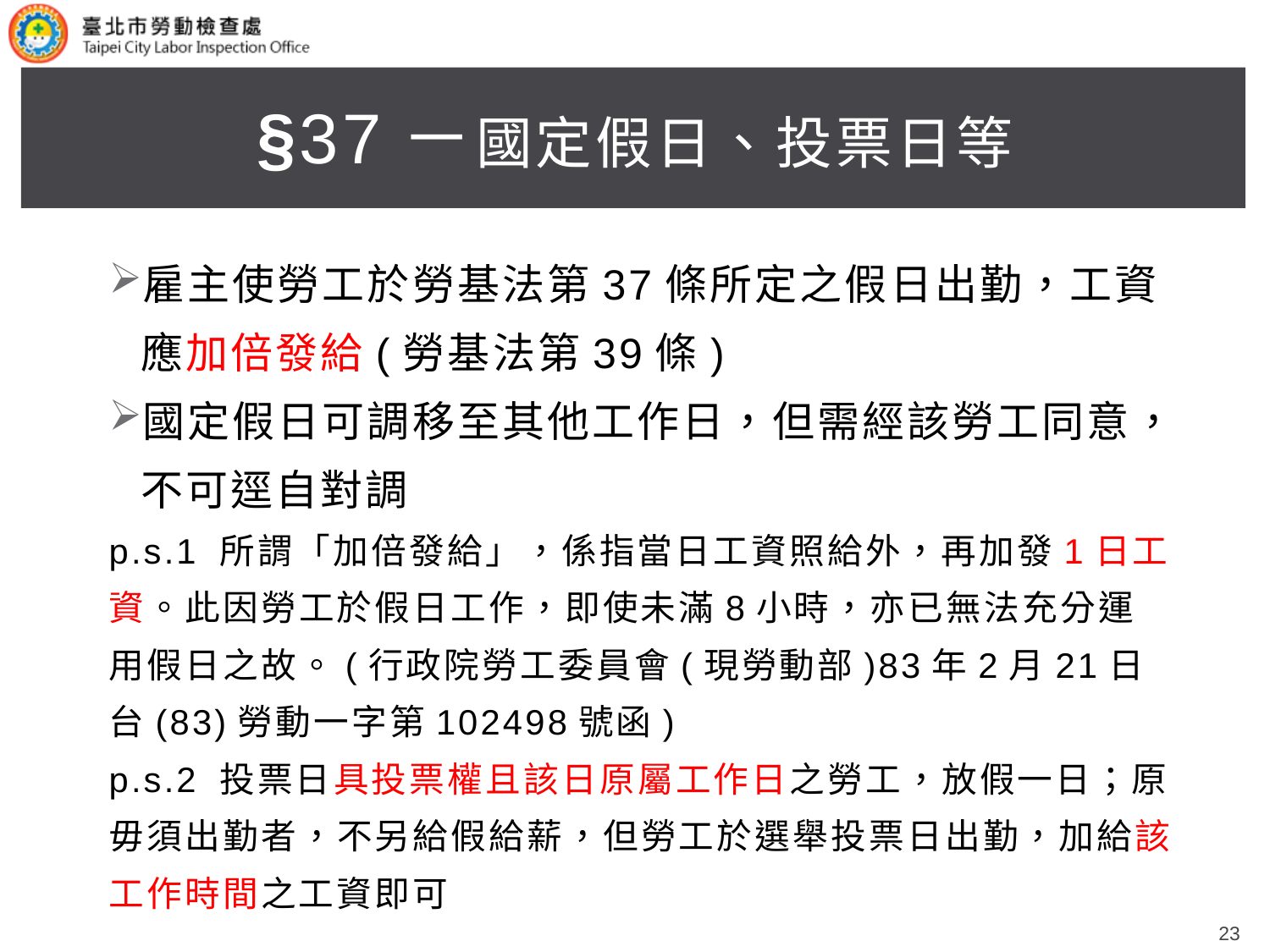

# §37－國定假日、投票日等
雇主使勞工於勞基法第37條所定之假日出勤，工資應加倍發給(勞基法第39條)
國定假日可調移至其他工作日，但需經該勞工同意，不可逕自對調
p.s.1 所謂「加倍發給」，係指當日工資照給外，再加發1日工資。此因勞工於假日工作，即使未滿8小時，亦已無法充分運用假日之故。(行政院勞工委員會(現勞動部)83年2月21日台(83)勞動一字第102498號函)
p.s.2 投票日具投票權且該日原屬工作日之勞工，放假一日；原毋須出勤者，不另給假給薪，但勞工於選舉投票日出勤，加給該工作時間之工資即可

23